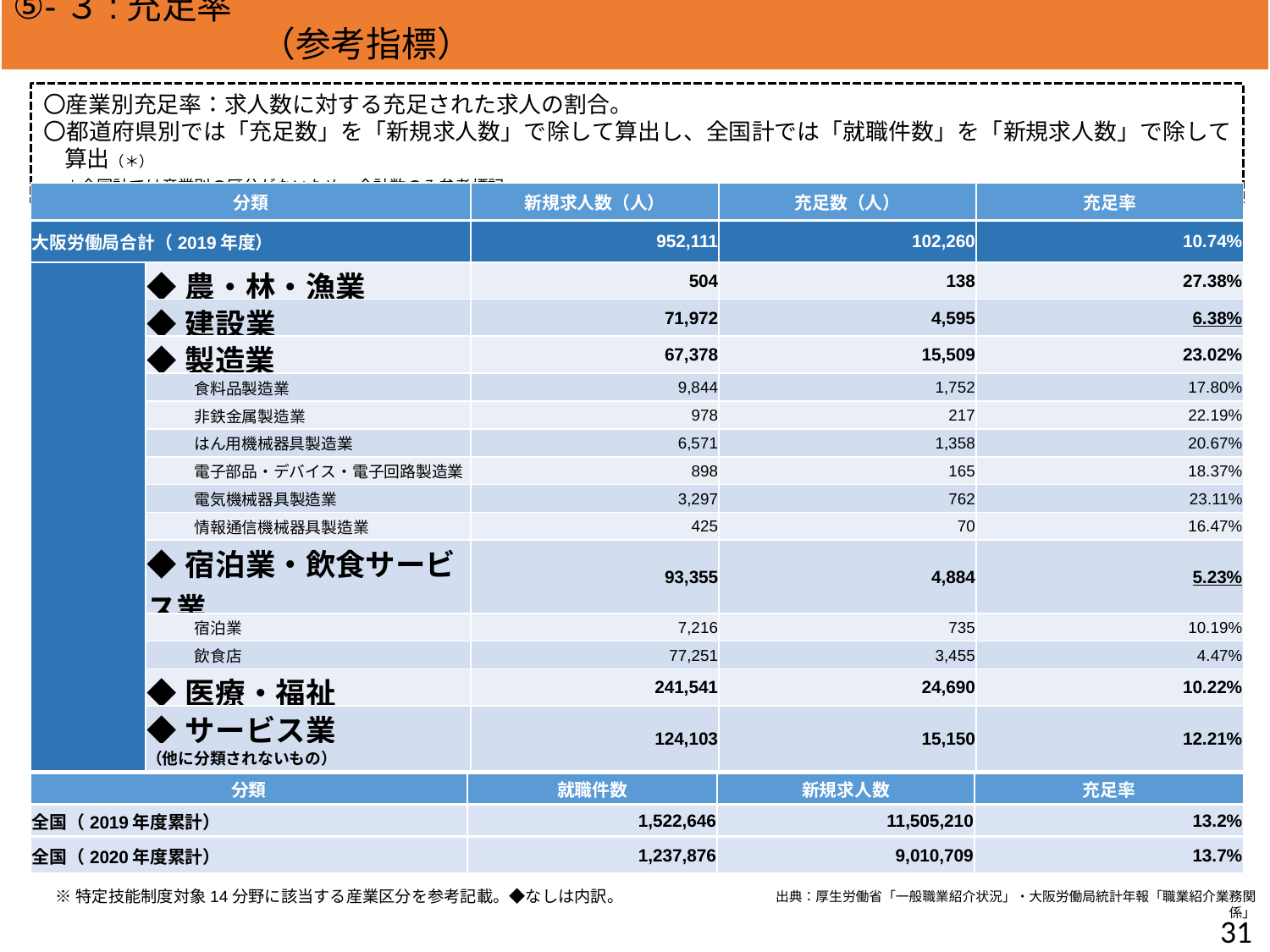

方向性Ⅲ）東西二極の一極としての社会経済構造の構築
⑤-３:充足率　　　　　　　　　　　　　　　　　　　　　　　　　　　　　　　　　　　（参考指標）
〇産業別充足率：求人数に対する充足された求人の割合。
〇都道府県別では「充足数」を「新規求人数」で除して算出し、全国計では「就職件数」を「新規求人数」で除して算出（＊）
　＊全国計では産業別の区分がないため、合計数のみ参考標記
| 分類 |  | 新規求人数（人） | 充足数（人） | 充足率 |
| --- | --- | --- | --- | --- |
| 大阪労働局合計（2019年度） |  | 952,111 | 102,260 | 10.74% |
|  | ◆農・林・漁業 | 504 | 138 | 27.38% |
|  | ◆建設業 | 71,972 | 4,595 | 6.38% |
|  | ◆製造業 | 67,378 | 15,509 | 23.02% |
|  | 食料品製造業 | 9,844 | 1,752 | 17.80% |
|  | 非鉄金属製造業 | 978 | 217 | 22.19% |
|  | はん用機械器具製造業 | 6,571 | 1,358 | 20.67% |
|  | 電子部品・デバイス・電子回路製造業 | 898 | 165 | 18.37% |
|  | 電気機械器具製造業 | 3,297 | 762 | 23.11% |
|  | 情報通信機械器具製造業 | 425 | 70 | 16.47% |
|  | ◆宿泊業・飲食サービス業 | 93,355 | 4,884 | 5.23% |
|  | 宿泊業 | 7,216 | 735 | 10.19% |
|  | 飲食店 | 77,251 | 3,455 | 4.47% |
|  | ◆医療・福祉 | 241,541 | 24,690 | 10.22% |
|  | ◆サービス業 | 124,103 | 15,150 | 12.21% |
|  | （他に分類されないもの） |  |  |  |
| 分類 | 就職件数 | 新規求人数 | 充足率 |
| --- | --- | --- | --- |
| 全国（2019年度累計） | 1,522,646 | 11,505,210 | 13.2% |
| 全国（2020年度累計） | 1,237,876 | 9,010,709 | 13.7% |

※特定技能制度対象14分野に該当する産業区分を参考記載。◆なしは内訳。
出典：厚生労働省「一般職業紹介状況」・大阪労働局統計年報「職業紹介業務関係」
31